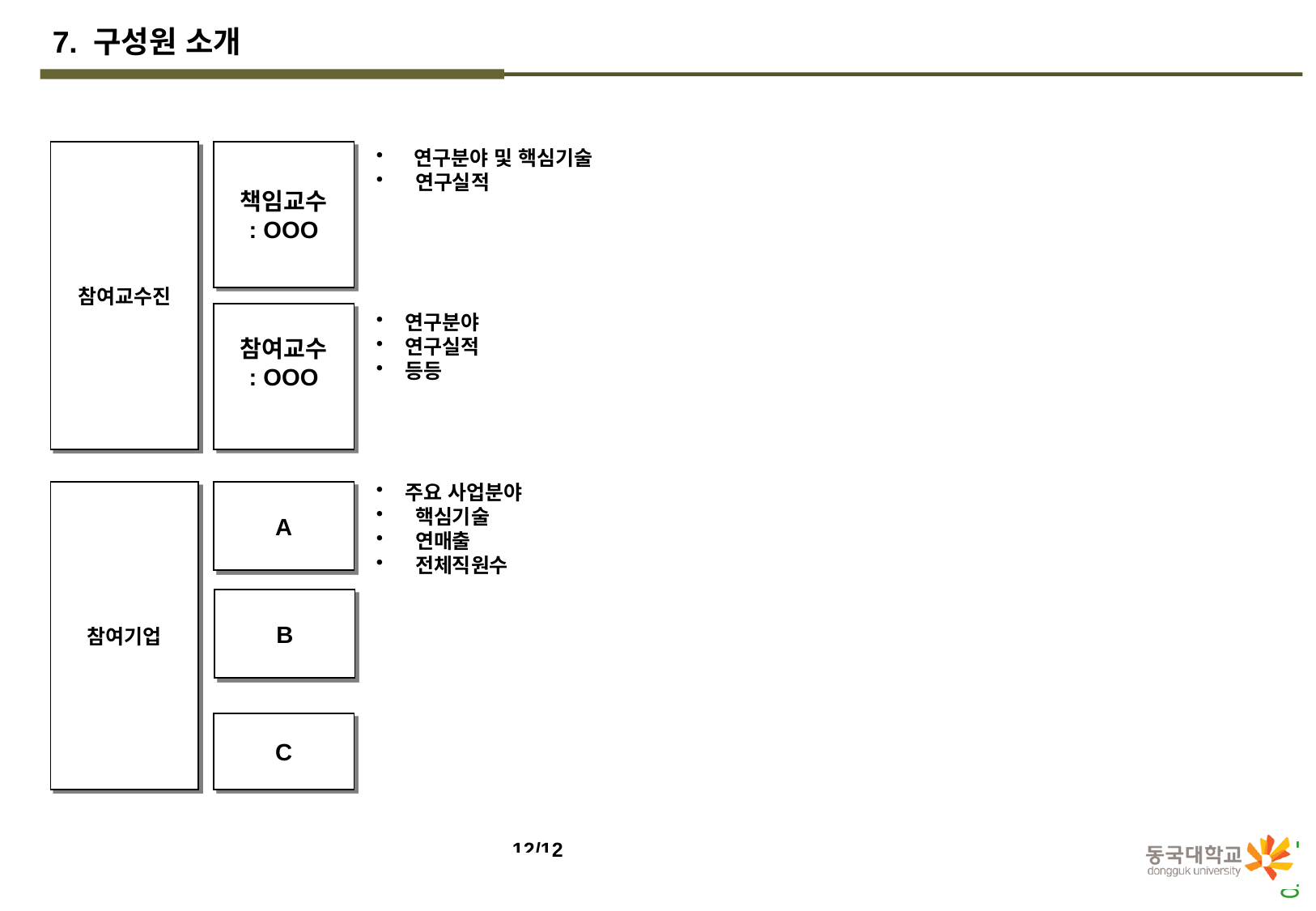

7. 구성원 소개
 연구분야 및 핵심기술
 연구실적
참여교수진
책임교수
: OOO
참여교수
: OOO

참여기업
A
C
연구분야
연구실적
등등
주요 사업분야
 핵심기술
 연매출
 전체직원수
B